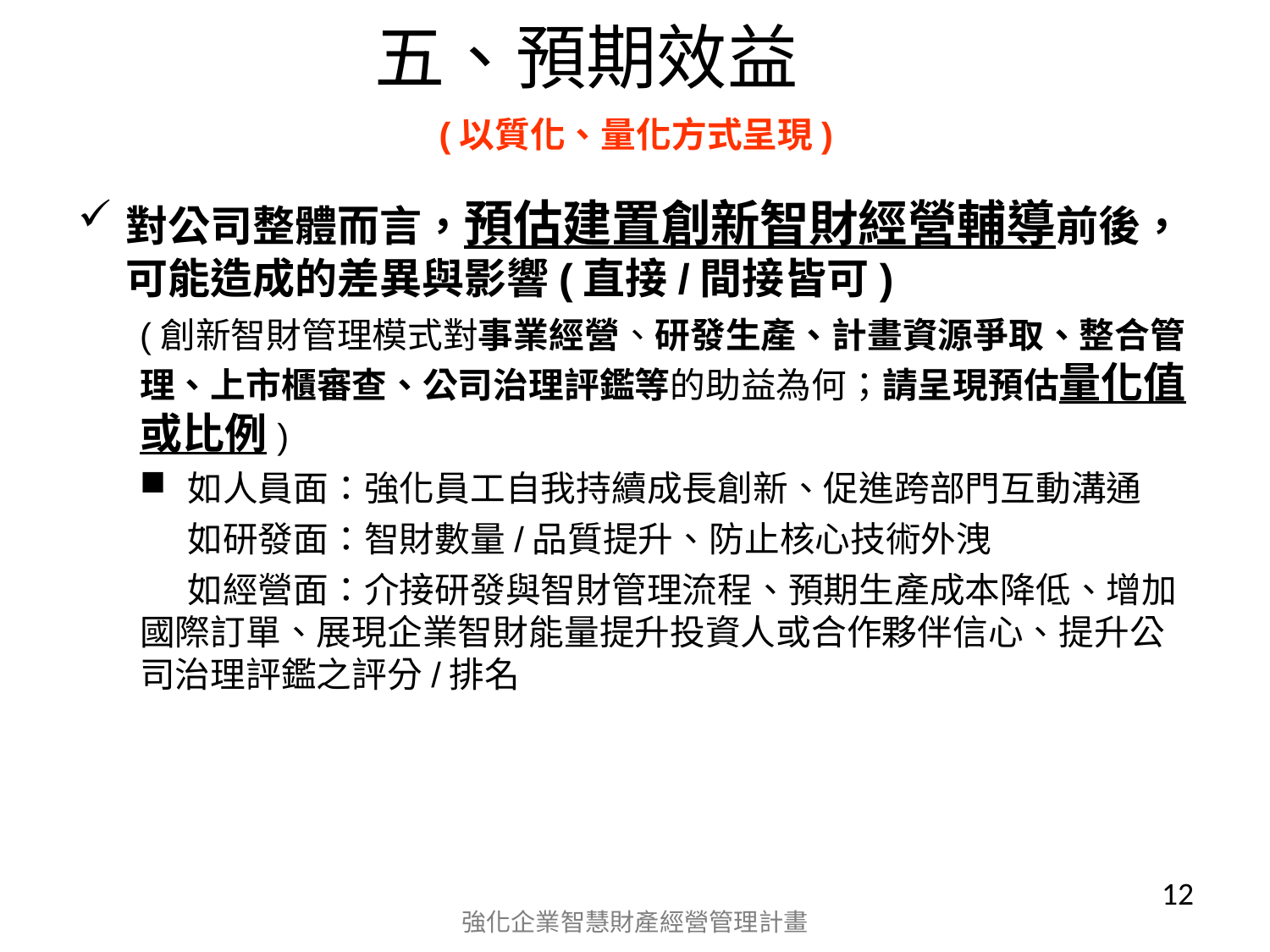

# 五、預期效益
(以質化、量化方式呈現)
對公司整體而言，預估建置創新智財經營輔導前後，可能造成的差異與影響(直接/間接皆可)
(創新智財管理模式對事業經營、研發生產、計畫資源爭取、整合管理、上市櫃審查、公司治理評鑑等的助益為何；請呈現預估量化值或比例)
如人員面：強化員工自我持續成長創新、促進跨部門互動溝通
     如研發面：智財數量/品質提升、防止核心技術外洩
     如經營面：介接研發與智財管理流程、預期生產成本降低、增加國際訂單、展現企業智財能量提升投資人或合作夥伴信心、提升公司治理評鑑之評分/排名
12
強化企業智慧財產經營管理計畫